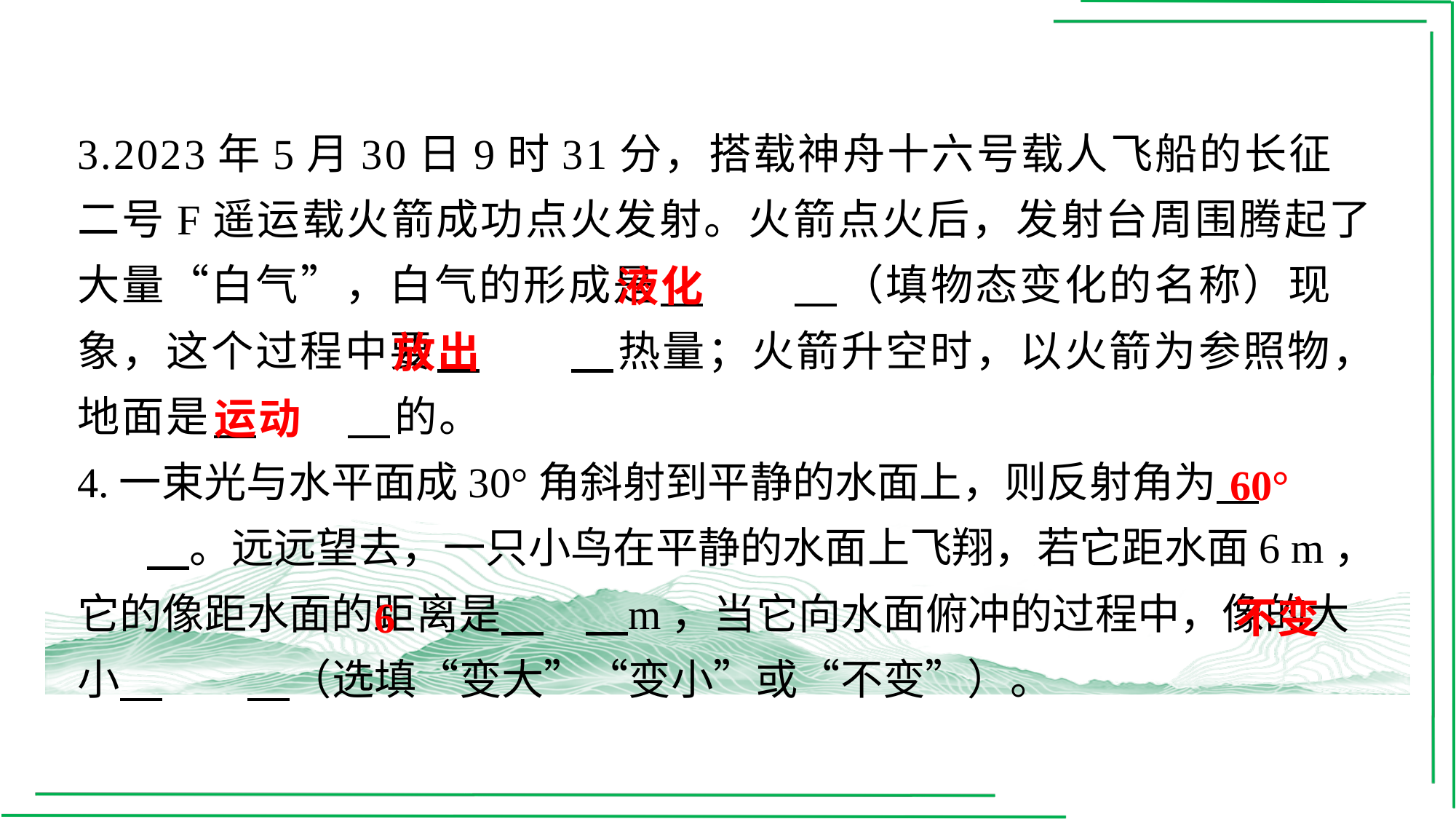

3.2023年5月30日9时31分，搭载神舟十六号载人飞船的长征二号F遥运载火箭成功点火发射。火箭点火后，发射台周围腾起了大量“白气”，白气的形成是 　液化　⁠（填物态变化的名称）现象，这个过程中要 　放出　⁠热量；火箭升空时，以火箭为参照物，地面是 　运动　⁠的。
4.一束光与水平面成30°角斜射到平静的水面上，则反射角为 　60°　⁠。远远望去，一只小鸟在平静的水面上飞翔，若它距水面6 m，它的像距水面的距离是 　6　⁠m，当它向水面俯冲的过程中，像的大小 　不变　⁠（选填“变大”“变小”或“不变”）。
液化
放出
运动
60°
6
不变